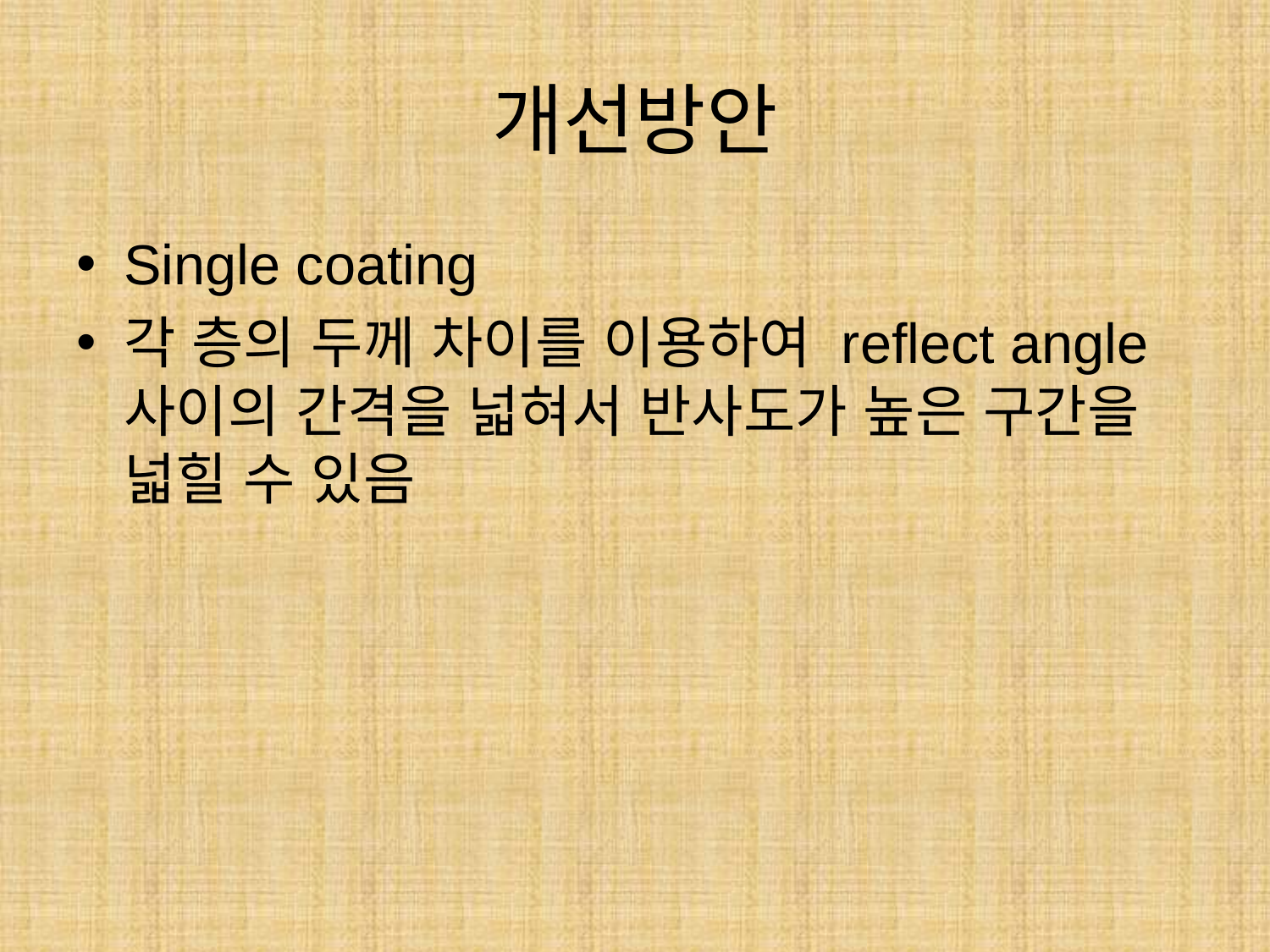

# 개선방안
Single coating
각 층의 두께 차이를 이용하여 reflect angle 사이의 간격을 넓혀서 반사도가 높은 구간을 넓힐 수 있음